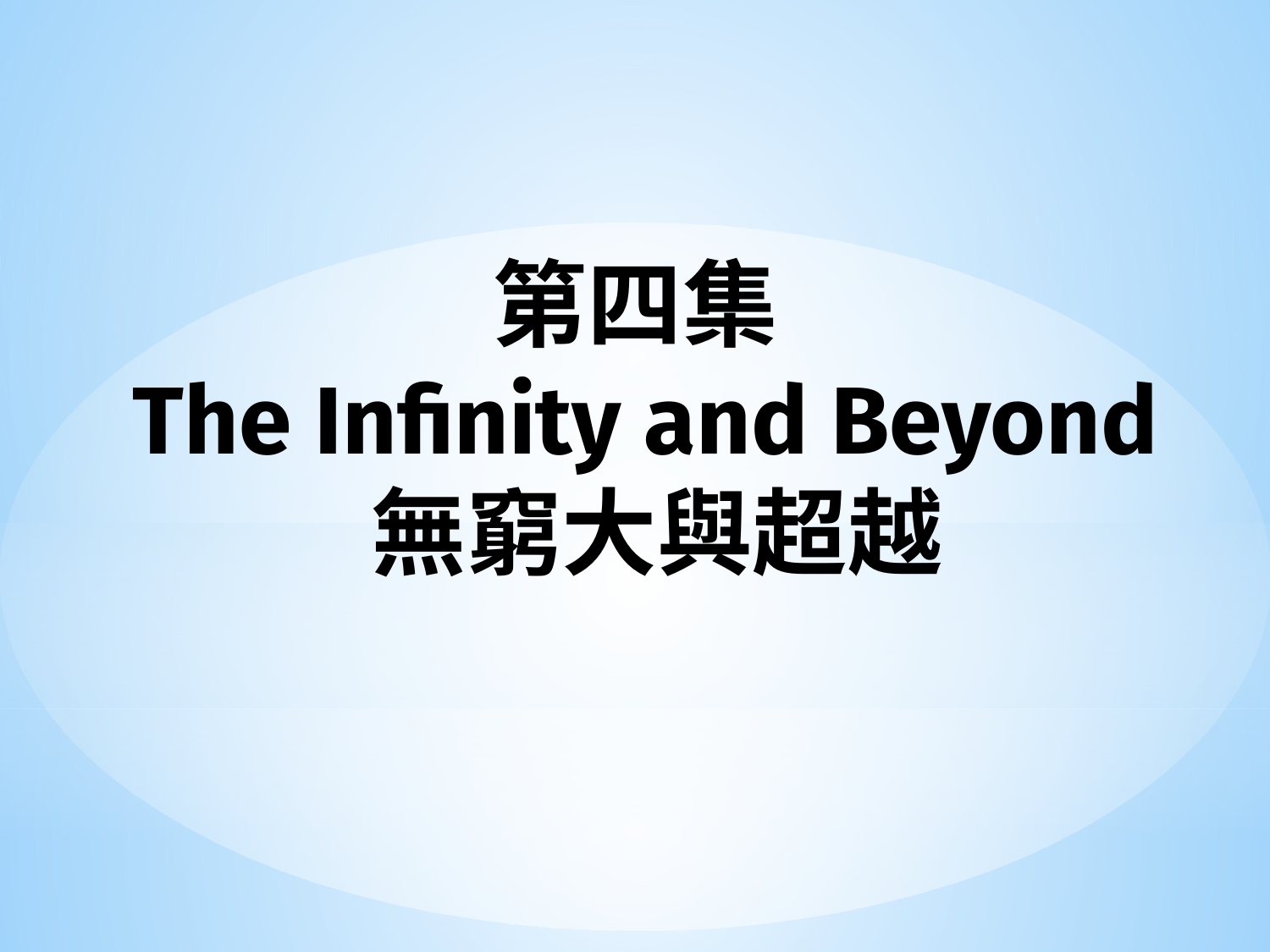

# 第四集 The Infinity and Beyond 無窮大與超越